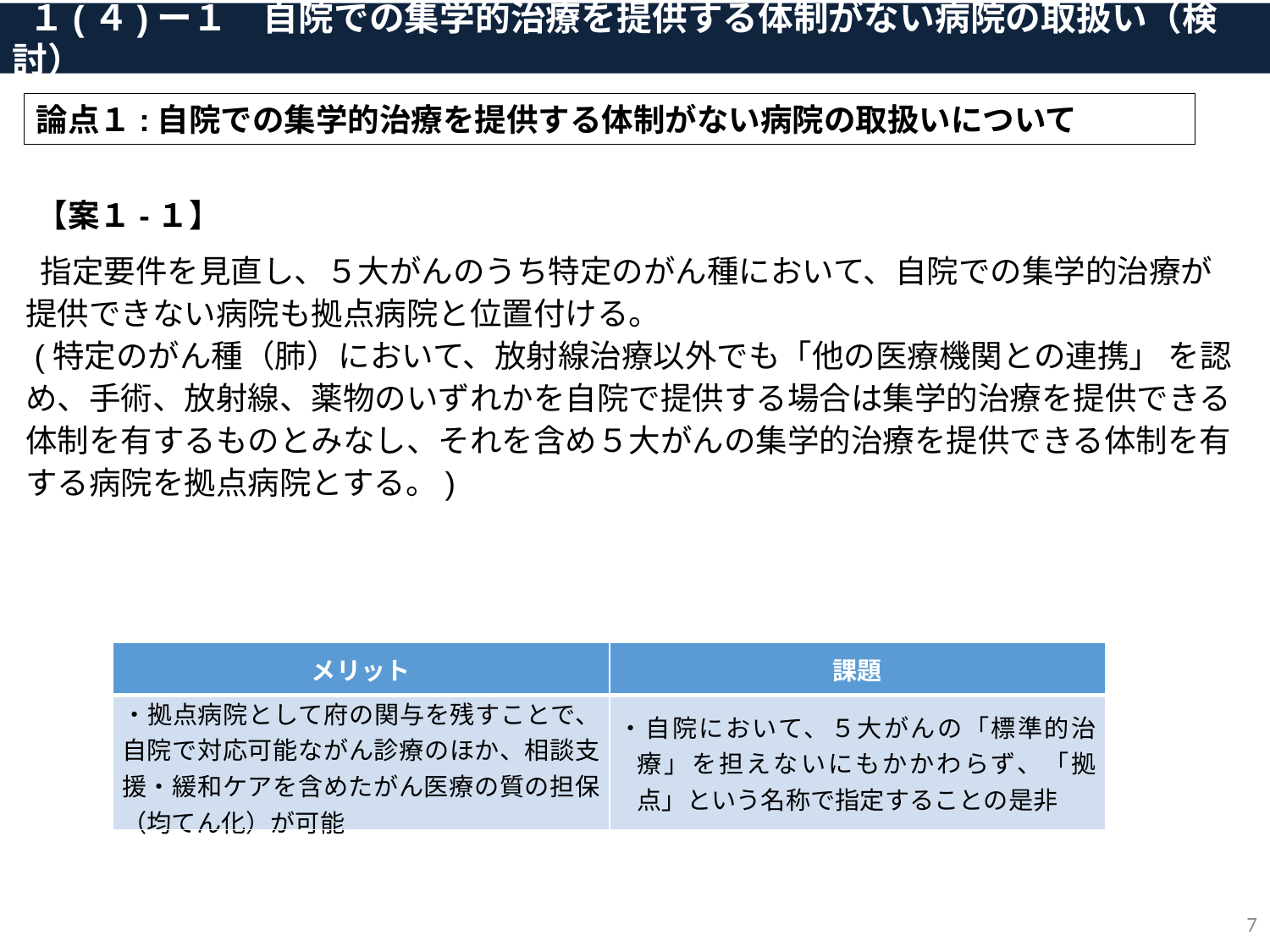

１(４)ー１　自院での集学的治療を提供する体制がない病院の取扱い（検討）
論点１:自院での集学的治療を提供する体制がない病院の取扱いについて
【案１-１】
 指定要件を見直し、５大がんのうち特定のがん種において、自院での集学的治療が提供できない病院も拠点病院と位置付ける。
 (特定のがん種（肺）において、放射線治療以外でも「他の医療機関との連携」 を認め、手術、放射線、薬物のいずれかを自院で提供する場合は集学的治療を提供できる体制を有するものとみなし、それを含め５大がんの集学的治療を提供できる体制を有する病院を拠点病院とする。)
| メリット | 課題 |
| --- | --- |
| ・拠点病院として府の関与を残すことで、自院で対応可能ながん診療のほか、相談支援・緩和ケアを含めたがん医療の質の担保（均てん化）が可能 | ・自院において、５大がんの「標準的治療」を担えないにもかかわらず、「拠点」という名称で指定することの是非 |
7